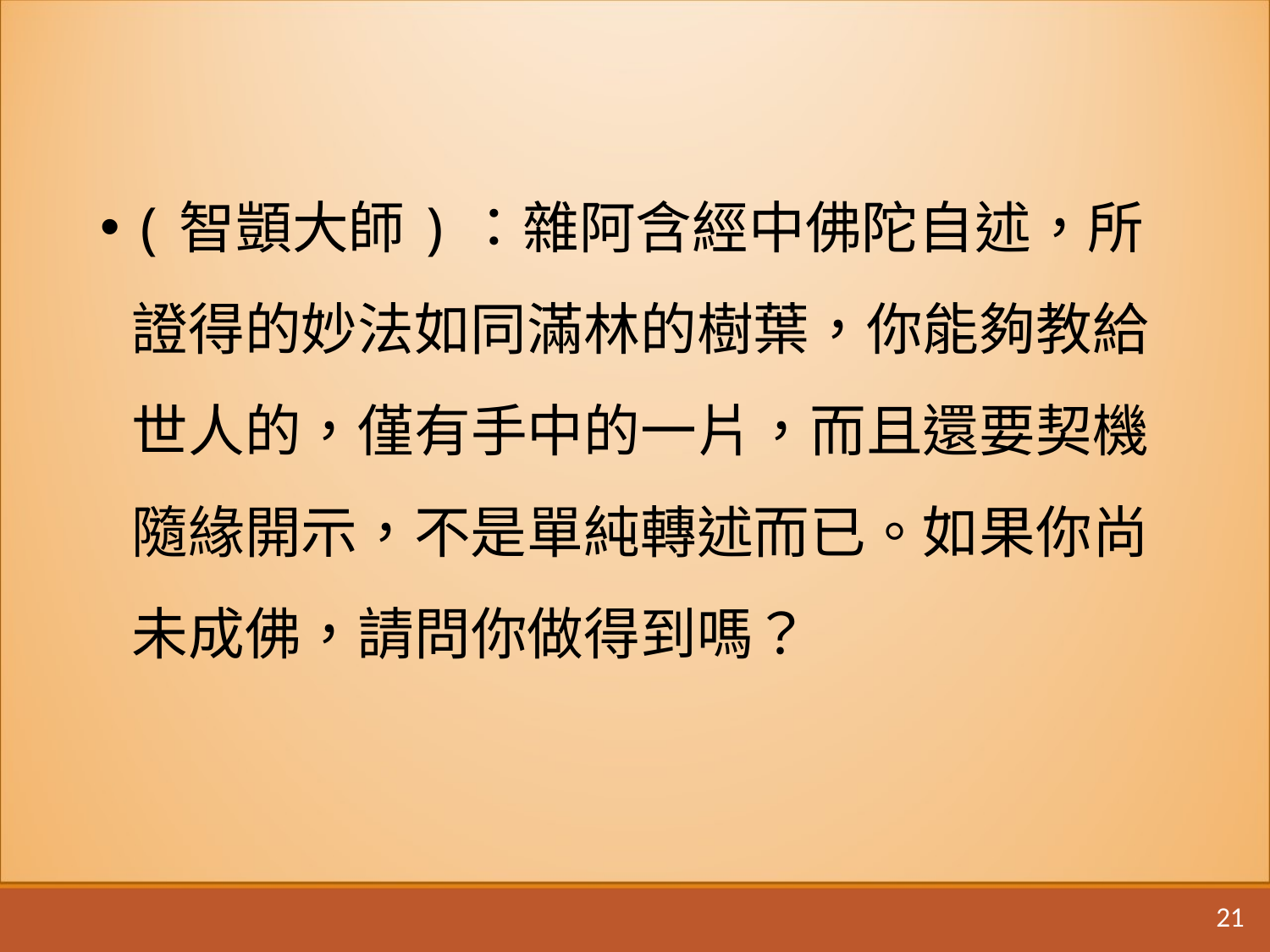

(智顗大師)：雜阿含經中佛陀自述，所證得的妙法如同滿林的樹葉，你能夠教給世人的，僅有手中的一片，而且還要契機隨緣開示，不是單純轉述而已。如果你尚未成佛，請問你做得到嗎？

21